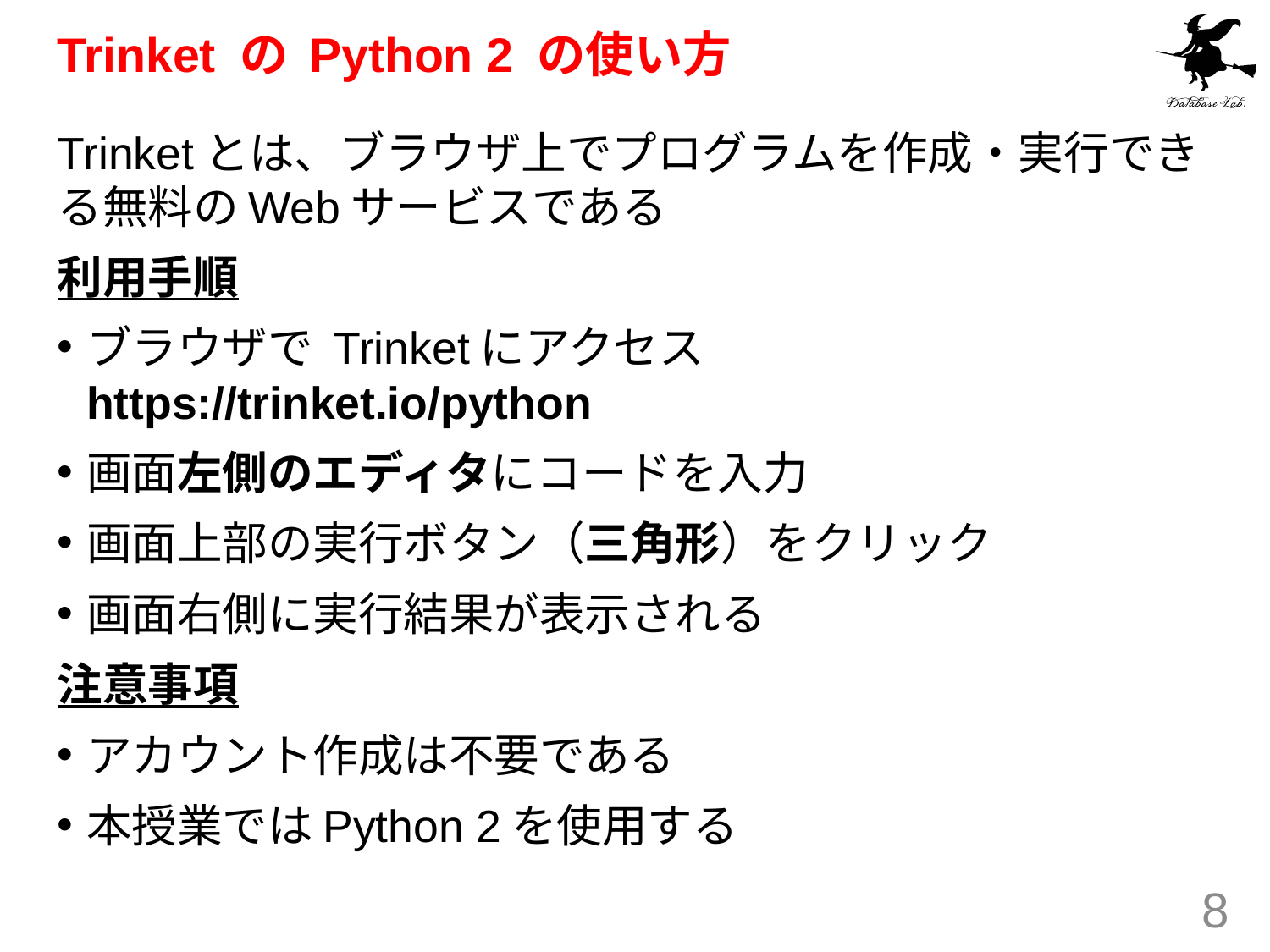

# Trinket の Python 2 の使い方
Trinketとは、ブラウザ上でプログラムを作成・実行できる無料のWebサービスである
利用手順
ブラウザで Trinketにアクセス https://trinket.io/python
画面左側のエディタにコードを入力
画面上部の実行ボタン（三角形）をクリック
画面右側に実行結果が表示される
注意事項
アカウント作成は不要である
本授業ではPython 2を使用する

8